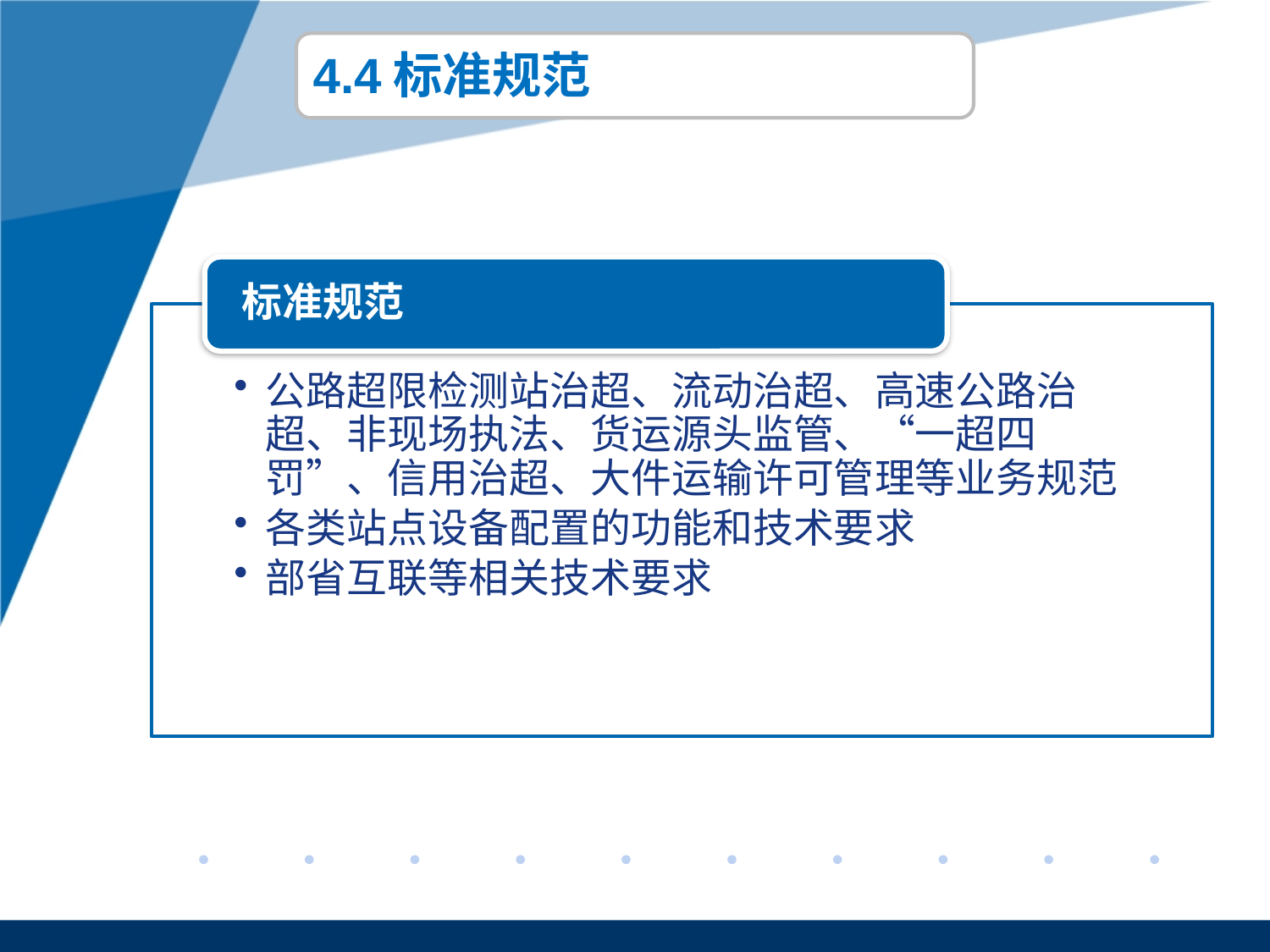

4.4标准规范
公路超限检测站治超、流动治超、高速公路治超、非现场执法、货运源头监管、“一超四罚”、信用治超、大件运输许可管理等业务规范
各类站点设备配置的功能和技术要求
部省互联等相关技术要求
标准规范